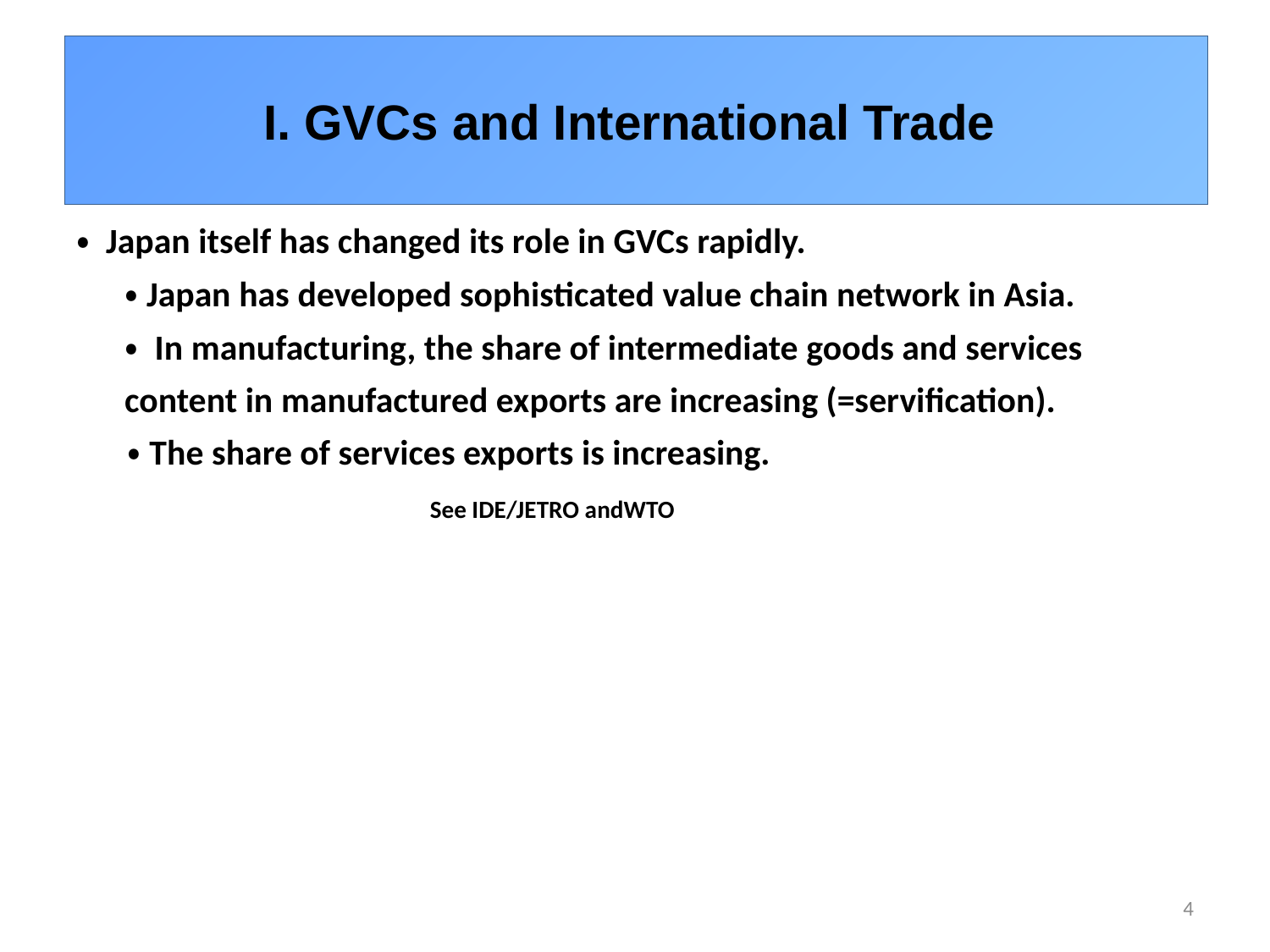

# I. GVCs and International Trade
・ Japan itself has changed its role in GVCs rapidly.
     ・Japan has developed sophisticated value chain network in Asia.
     ・ In manufacturing, the share of intermediate goods and services
      content in manufactured exports are increasing (=servification).
　  ・The share of services exports is increasing.
                                            See IDE/JETRO andWTO

4